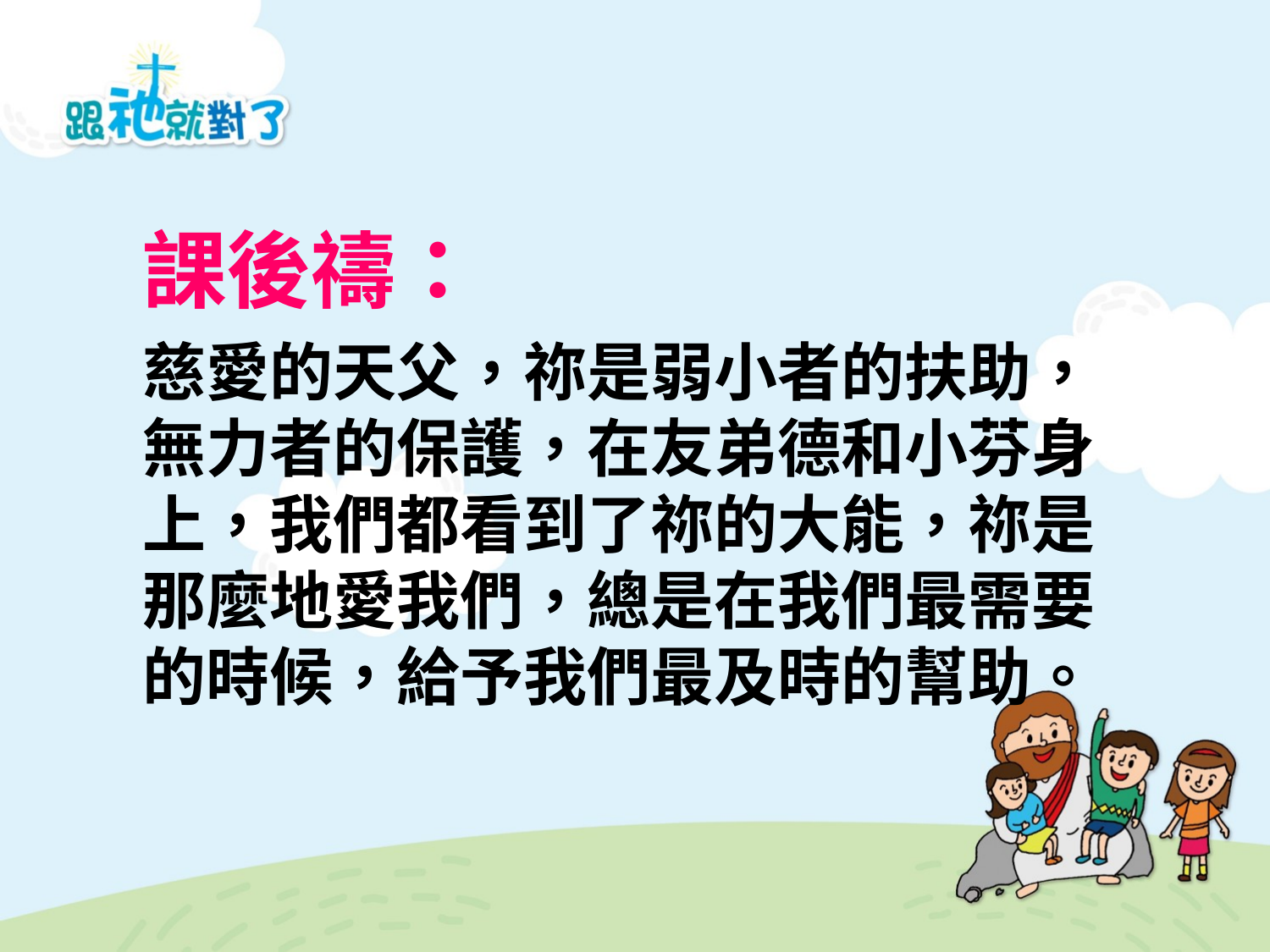

課後禱：
慈愛的天父，祢是弱小者的扶助，無力者的保護，在友弟德和小芬身上，我們都看到了祢的大能，祢是那麼地愛我們，總是在我們最需要的時候，給予我們最及時的幫助。